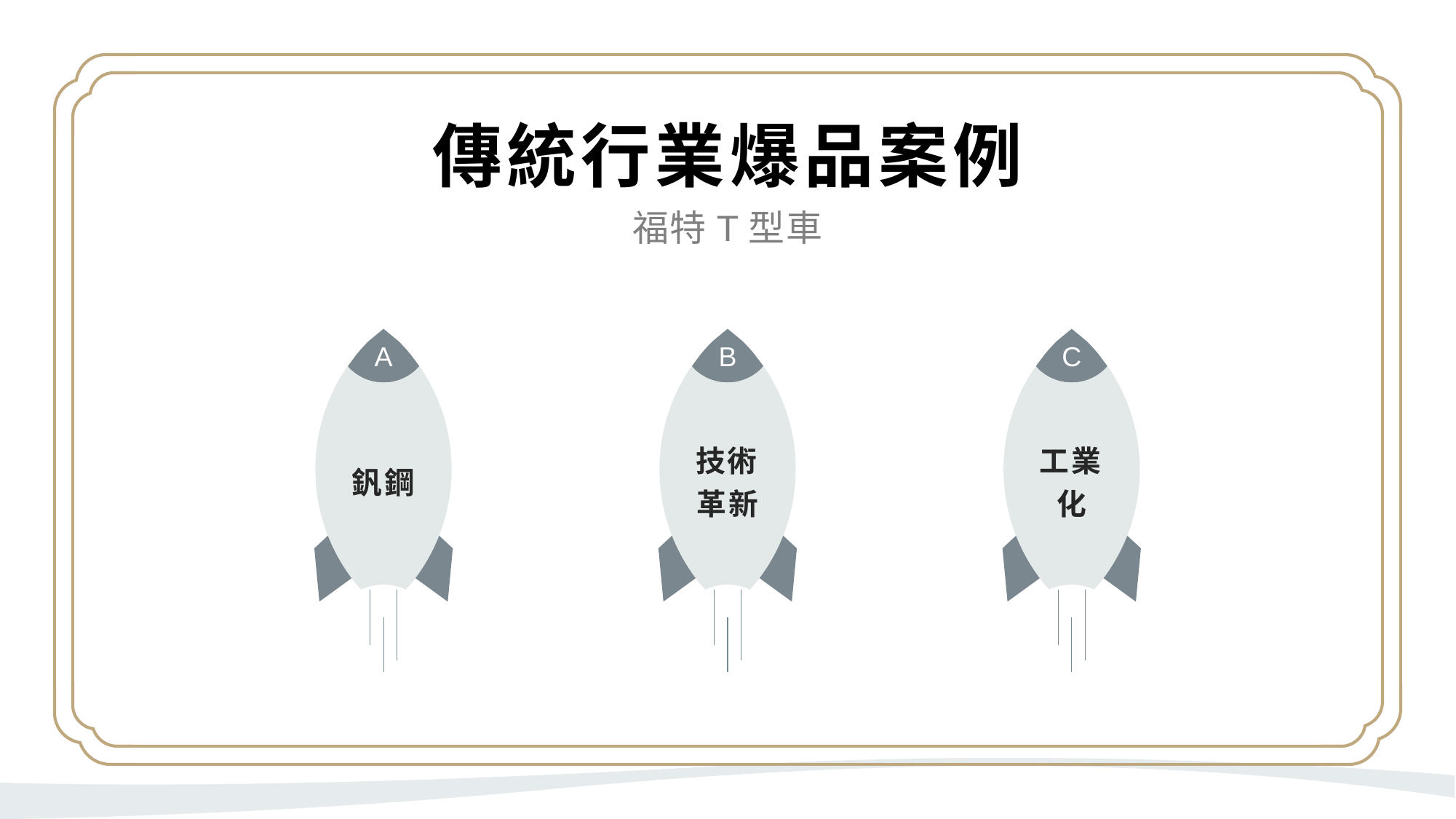

傳統行業爆品案例
福特T型車
A
B
C

釩鋼
技術革新
工業化